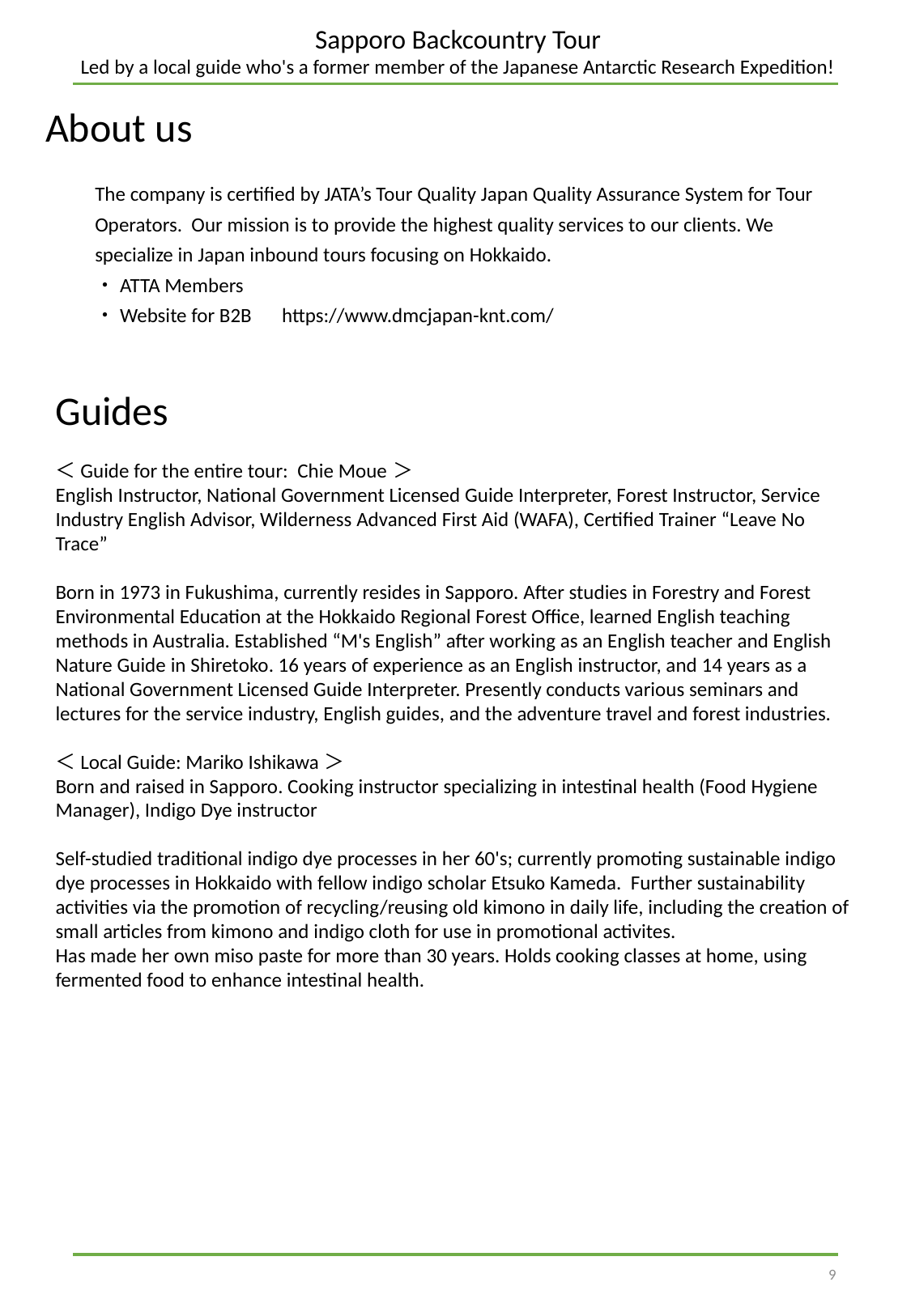

Sapporo Backcountry Tour
Led by a local guide who's a former member of the Japanese Antarctic Research Expedition!
About us
The company is certified by JATA’s Tour Quality Japan Quality Assurance System for Tour Operators.  Our mission is to provide the highest quality services to our clients. We specialize in Japan inbound tours focusing on Hokkaido.
・ATTA Members
・Website for B2B　https://www.dmcjapan-knt.com/

Guides

＜Guide for the entire tour:  Chie Moue＞
English Instructor, National Government Licensed Guide Interpreter, Forest Instructor, Service Industry English Advisor, Wilderness Advanced First Aid (WAFA), Certified Trainer “Leave No Trace”

Born in 1973 in Fukushima, currently resides in Sapporo. After studies in Forestry and Forest Environmental Education at the Hokkaido Regional Forest Office, learned English teaching methods in Australia. Established “M's English” after working as an English teacher and English Nature Guide in Shiretoko. 16 years of experience as an English instructor, and 14 years as a National Government Licensed Guide Interpreter. Presently conducts various seminars and lectures for the service industry, English guides, and the adventure travel and forest industries.

＜Local Guide: Mariko Ishikawa＞
Born and raised in Sapporo. Cooking instructor specializing in intestinal health (Food Hygiene Manager), Indigo Dye instructor

Self-studied traditional indigo dye processes in her 60's; currently promoting sustainable indigo dye processes in Hokkaido with fellow indigo scholar Etsuko Kameda.  Further sustainability activities via the promotion of recycling/reusing old kimono in daily life, including the creation of small articles from kimono and indigo cloth for use in promotional activites.
Has made her own miso paste for more than 30 years. Holds cooking classes at home, using fermented food to enhance intestinal health.

Guides

＜Guide for the entire tour:  Chie Moue＞
English Instructor, National Government Licensed Guide Interpreter, Forest Instructor, Service Industry English Advisor, Wilderness Advanced First Aid (WAFA), Certified Trainer “Leave No Trace”

Born in 1973 in Fukushima, currently resides in Sapporo. After studies in Forestry and Forest Environmental Education at the Hokkaido Regional Forest Office, learned English teaching methods in Australia. Established “M's English” after working as an English teacher and English Nature Guide in Shiretoko. 16 years of experience as an English instructor, and 14 years as a National Government Licensed Guide Interpreter. Presently conducts various seminars and lectures for the service industry, English guides, and the adventure travel and forest industries.

＜Local Guide: Mariko Ishikawa＞
Born and raised in Sapporo. Cooking instructor specializing in intestinal health (Food Hygiene Manager), Indigo Dye instructor

Self-studied traditional indigo dye processes in her 60's; currently promoting sustainable indigo dye processes in Hokkaido with fellow indigo scholar Etsuko Kameda.  Further sustainability activities via the promotion of recycling/reusing old kimono in daily life, including the creation of small articles from kimono and indigo cloth for use in promotional activites.
Has made her own miso paste for more than 30 years. Holds cooking classes at home, using fermented food to enhance intestinal health.

＜Activity Guide：Wataru Nara＞【Days 2 and 3】

Mr. Nara was a member of the Japanese Antarctic Research Expedition, and has traveled to more than 40 different countries.
Having found a deep fascination in Hokkaido's nature after returning to Japan from his world tours, he opened SappoLodge, a guest house and dining bar also used as the main base for his guide activities.
Mr. Nara enjoys all sorts of outdoor lifestyles, especially winter backcountry skiing and snowboarding in powder snow, and summer kayaking, mountain biking and mountain climbing. He also loves eating local gourmet delights.

｛Qualifications｝
Mountain Guide Stage 1 & Ski Guide Stage 2 certified by the Japan Mountain Guide Association, International Mountain Leader (IML) certified by the Union of International Mountain Leader Associations, Certified General Travel Services Manager

｛Career Record｝

1997: Solo mountaineering at Aconcagua, 2000: Downhill from the summit of Mount McKinley, 2001: Kuril, North Kuril, 2002: Aleutian Islands, 2003: Greenland, 2005: Mt. Elbrus, 2006: West Wall of Mt. Rishiri (mid-winter), 2007: Patagonia (sea kayak & snow boarding), 2011: Member of the 53rd Japanese Antarctic Research Expedition.

＜Activity Support Guide：Yusuke Kunimi＞【Days 2 and 3】
Full-time Employee, Syakotan Outdoor Guide Section (company owned by Mr. Nara)

｛Qualifications｝
Mountain Climbing Guide Stage 2 certified by the Japan Mountain Guide Association

｛Career Record｝

March 2018: Mt. Rishiri, south wall/downhill via Maoyani; north-east wall/downhill via Ochiushinai; and east wall/downhill via Afutoromanai.
April, 2018: Climb Candle Rock, Mt. Rishiri